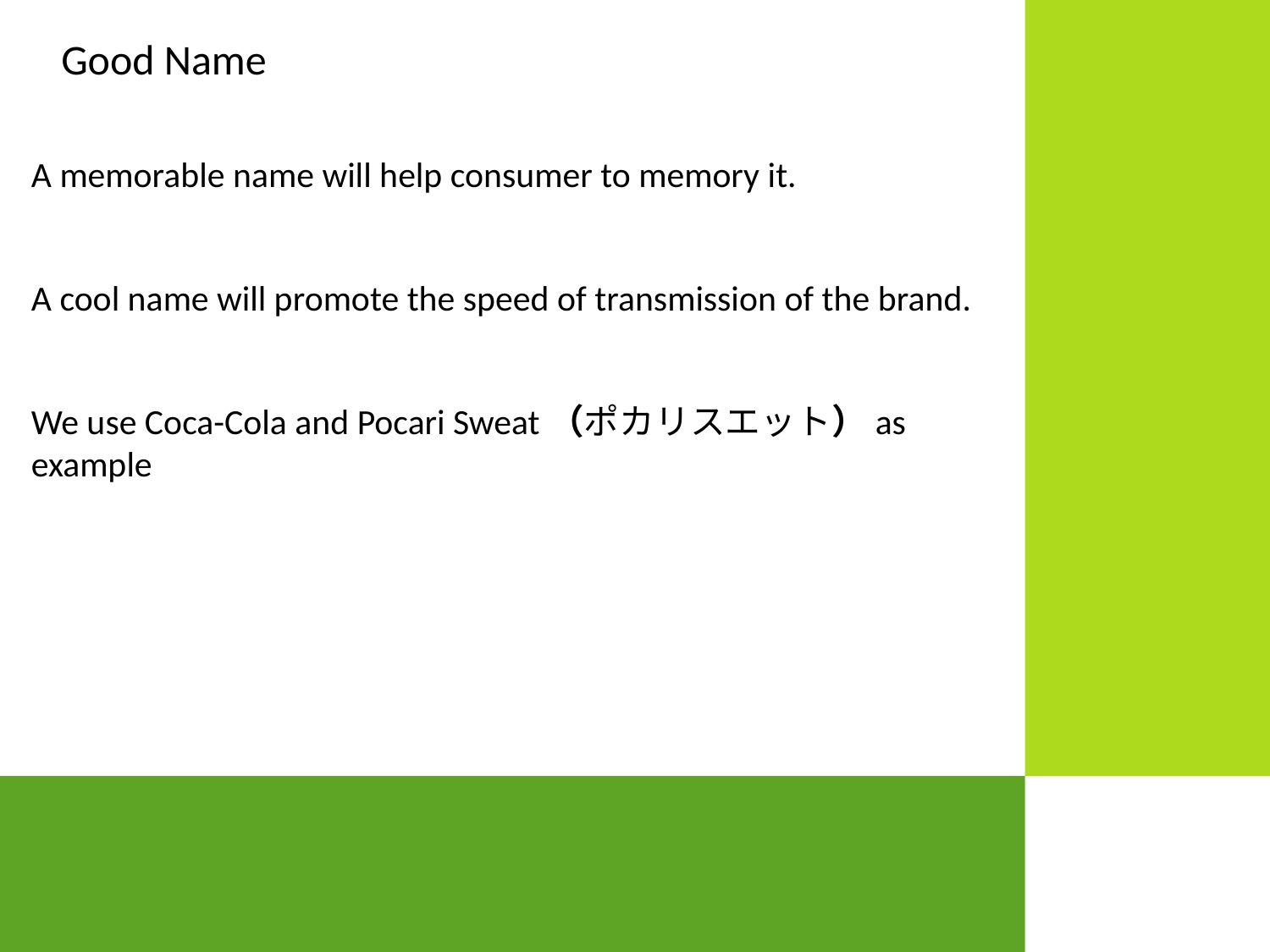

Good Name
A memorable name will help consumer to memory it.

A cool name will promote the speed of transmission of the brand.

We use Coca-Cola and Pocari Sweat（ポカリスエット）as example